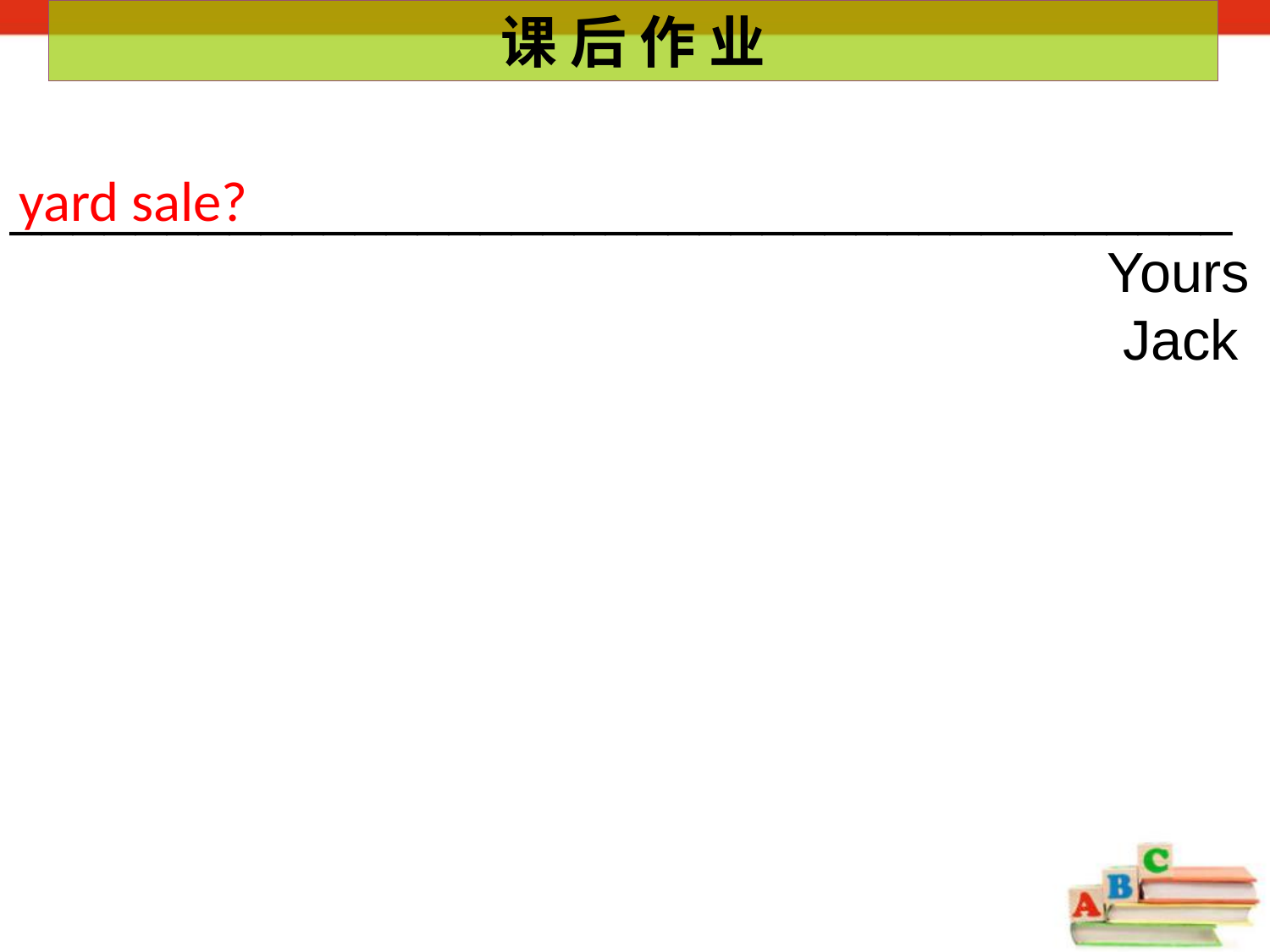

课 后 作 业
yard sale?
_______________________________________
                                                                      Yours
                                                                       Jack